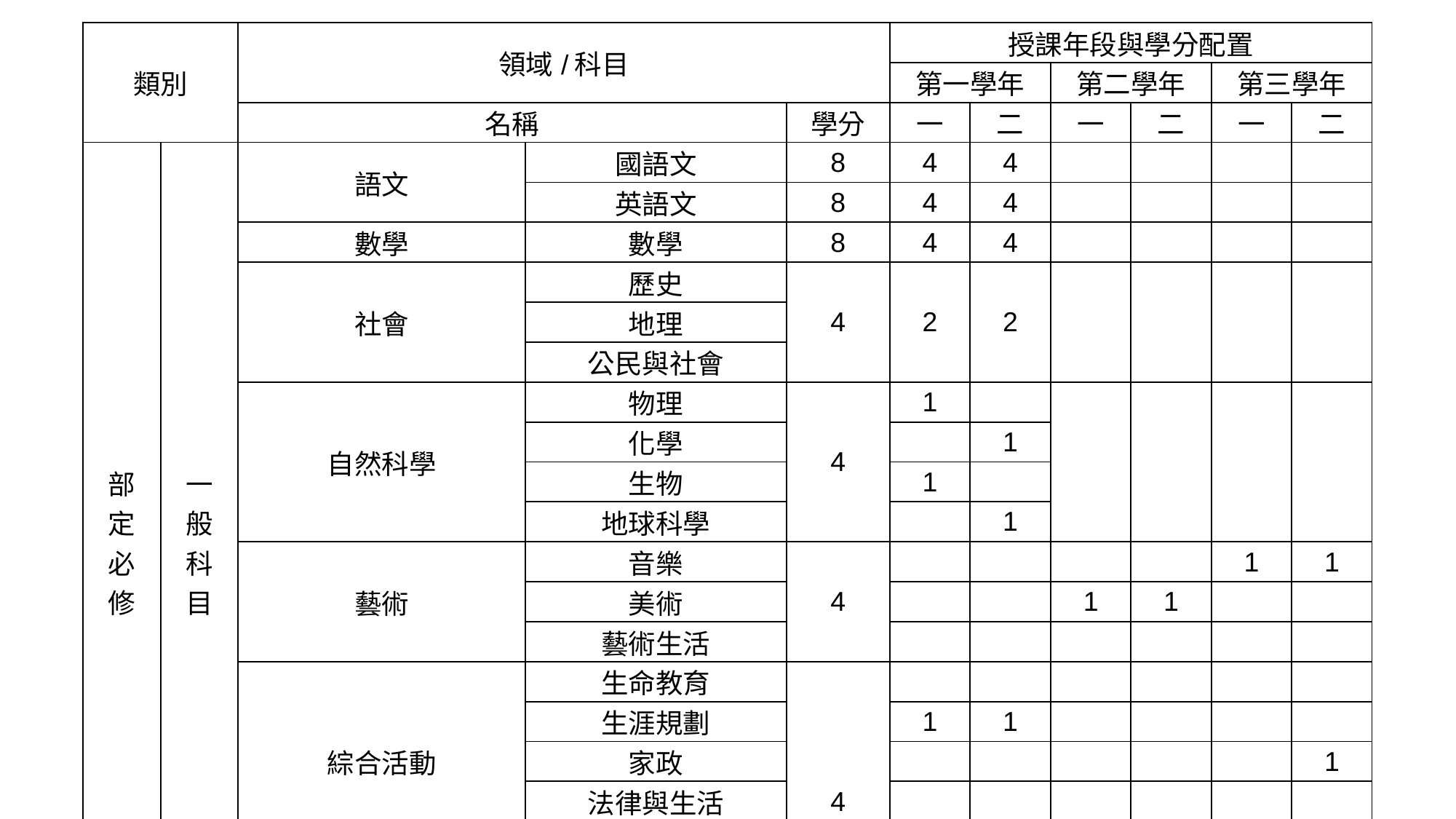

| 類別 |  | 領域/科目 |  |  | 授課年段與學分配置 |  |  |  |  |  |
| --- | --- | --- | --- | --- | --- | --- | --- | --- | --- | --- |
|  |  |  |  |  | 第一學年 |  | 第二學年 |  | 第三學年 |  |
|  |  | 名稱 |  | 學分 | 一 | 二 | 一 | 二 | 一 | 二 |
| 部 定 必 修 | 一 般 科 目 | 語文 | 國語文 | 8 | 4 | 4 |  |  |  |  |
|  |  | 般 | 英語文 | 8 | 4 | 4 |  |  |  |  |
|  |  | 數學 | 數學 | 8 | 4 | 4 |  |  |  |  |
|  |  | 社會 | 歷史 | 4 | 2 | 2 |  |  |  |  |
|  |  |  | 地理 |  |  |  |  |  |  |  |
|  |  |  | 公民與社會 |  |  |  |  |  |  |  |
|  |  | 自然科學 | 物理 | 4 | 1 |  |  |  |  |  |
|  |  |  | 化學 |  |  | 1 |  |  |  |  |
|  |  |  | 生物 |  | 1 |  |  |  |  |  |
|  |  |  | 地球科學 |  |  | 1 |  |  |  |  |
|  |  | 藝術 | 音樂 | 4 |  |  |  |  | 1 | 1 |
|  |  |  | 美術 |  |  |  | 1 | 1 |  |  |
|  |  |  | 藝術生活 |  |  |  |  |  |  |  |
|  |  | 綜合活動 | 生命教育 | 4 |  |  |  |  |  |  |
|  |  |  | 生涯規劃 |  | 1 | 1 |  |  |  |  |
|  |  |  | 家政 |  |  |  |  |  |  | 1 |
|  |  |  | 法律與生活 |  |  |  |  |  |  |  |
|  |  |  | 環境科學概論 |  |  |  |  |  |  |  |
|  |  | 科技 | 生活科技 |  |  |  |  |  |  |  |
|  |  |  | 資訊科技 |  |  |  |  |  | 1 |  |